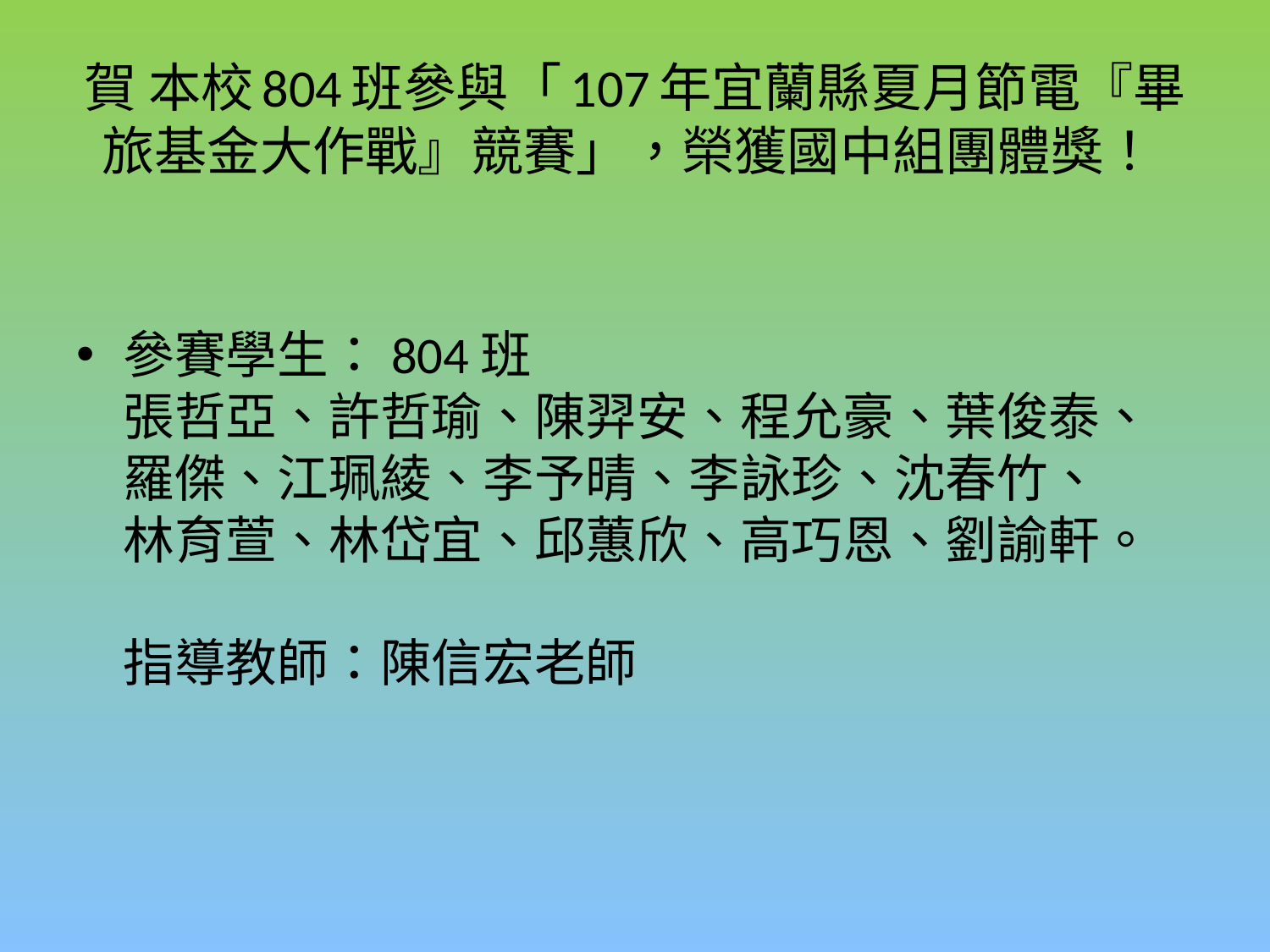

# 賀 本校804班參與「107年宜蘭縣夏月節電『畢旅基金大作戰』競賽」，榮獲國中組團體獎！
參賽學生：804班
張哲亞、許哲瑜、陳羿安、程允豪、葉俊泰、
羅傑、江珮綾、李予晴、李詠珍、沈春竹、
林育萱、林岱宜、邱蕙欣、高巧恩、劉諭軒。
指導教師：陳信宏老師